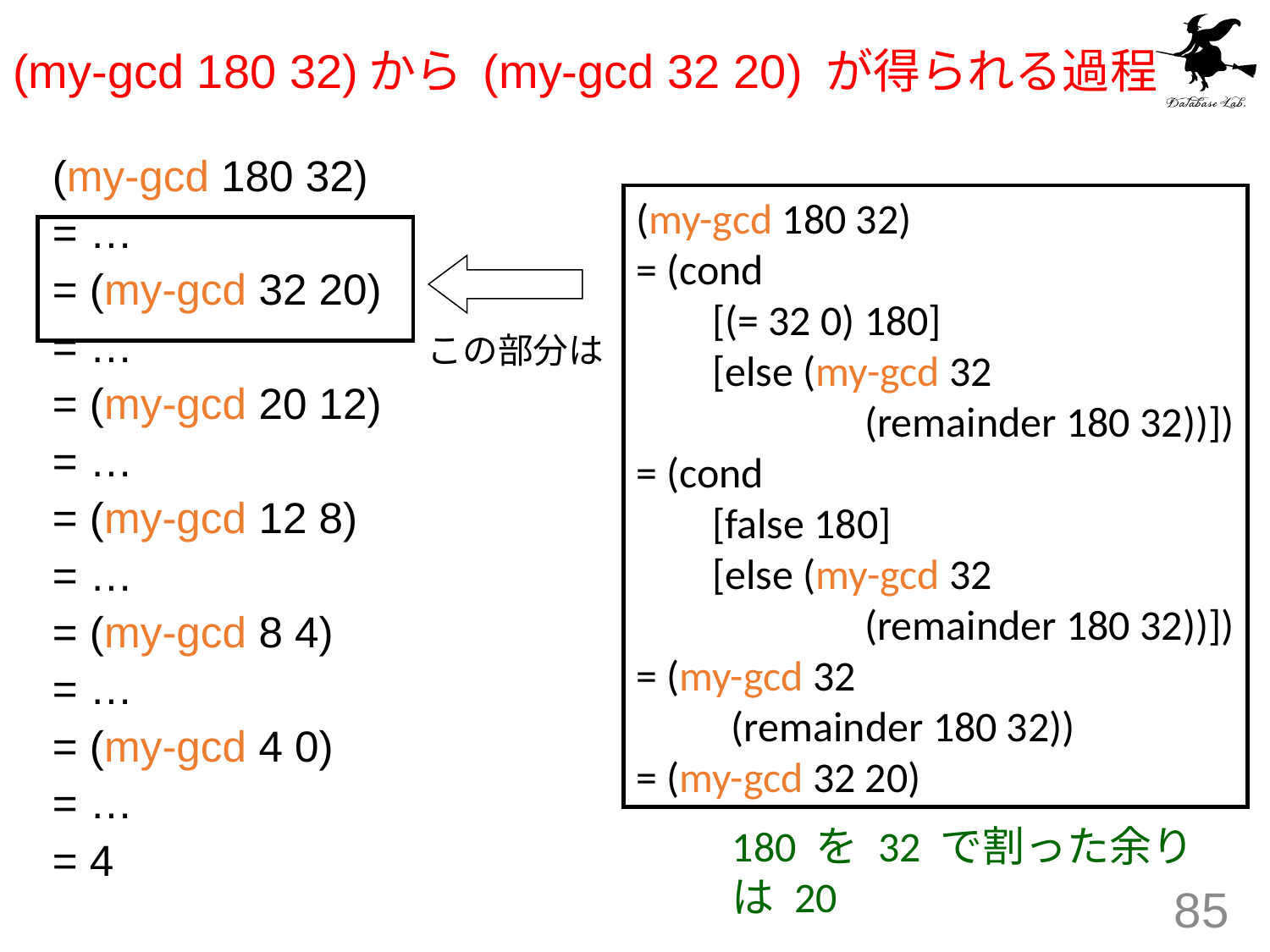

# (my-gcd 180 32)から (my-gcd 32 20) が得られる過程
(my-gcd 180 32)
= …
= (my-gcd 32 20)
= …
= (my-gcd 20 12)
= …
= (my-gcd 12 8)
= …
= (my-gcd 8 4)
= …
= (my-gcd 4 0)
= …
= 4

(my-gcd 180 32)
= (cond
        [(= 32 0) 180]
        [else (my-gcd 32
                        (remainder 180 32))])
= (cond
        [false 180]
        [else (my-gcd 32
                        (remainder 180 32))])
= (my-gcd 32
          (remainder 180 32))
= (my-gcd 32 20)

この部分は
180 を 32 で割った余り
は 20
85